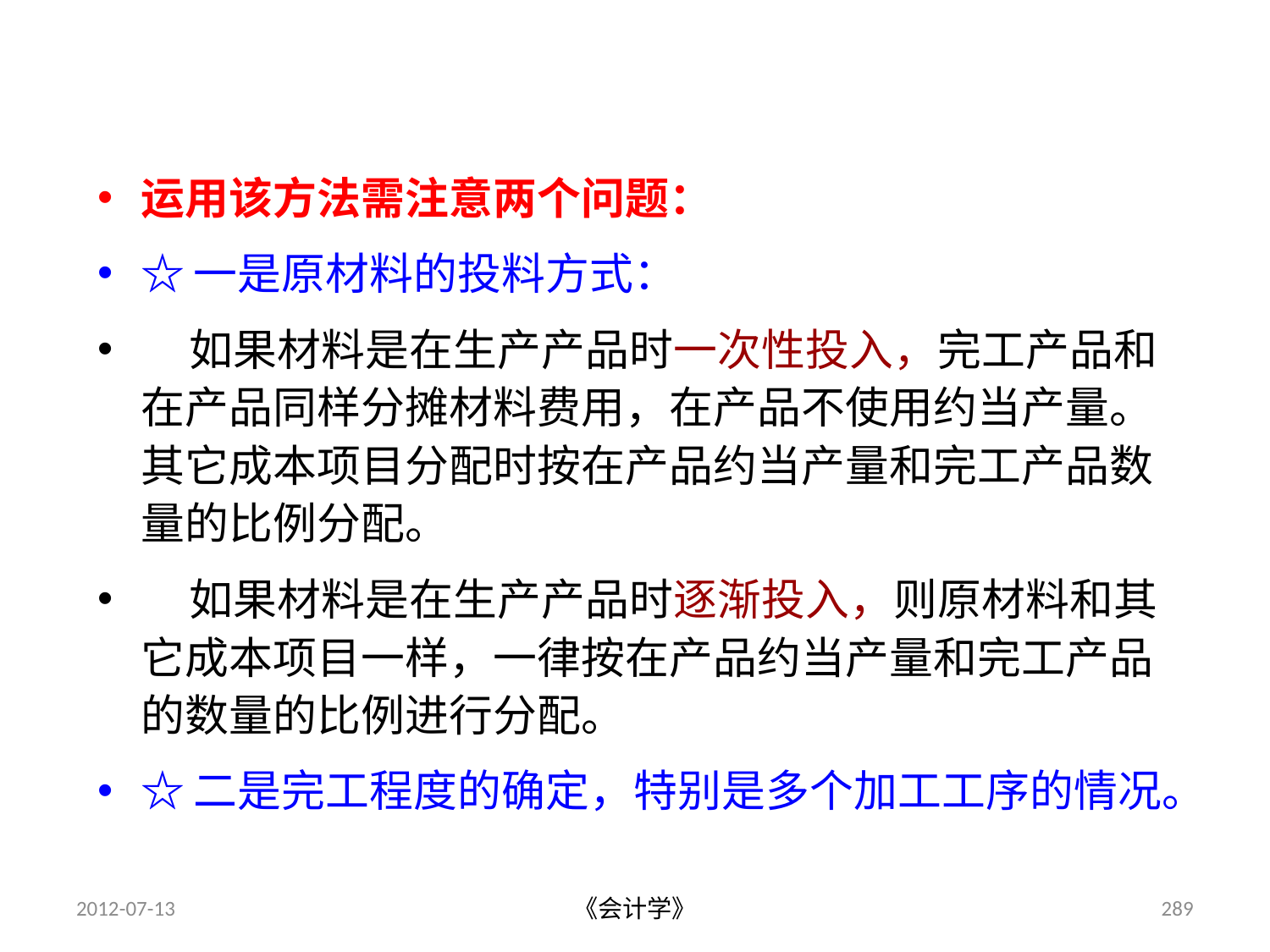

运用该方法需注意两个问题：
☆一是原材料的投料方式：
    如果材料是在生产产品时一次性投入，完工产品和在产品同样分摊材料费用，在产品不使用约当产量。其它成本项目分配时按在产品约当产量和完工产品数量的比例分配。
    如果材料是在生产产品时逐渐投入，则原材料和其它成本项目一样，一律按在产品约当产量和完工产品的数量的比例进行分配。
☆二是完工程度的确定，特别是多个加工工序的情况。
2012-07-13
《会计学》
289